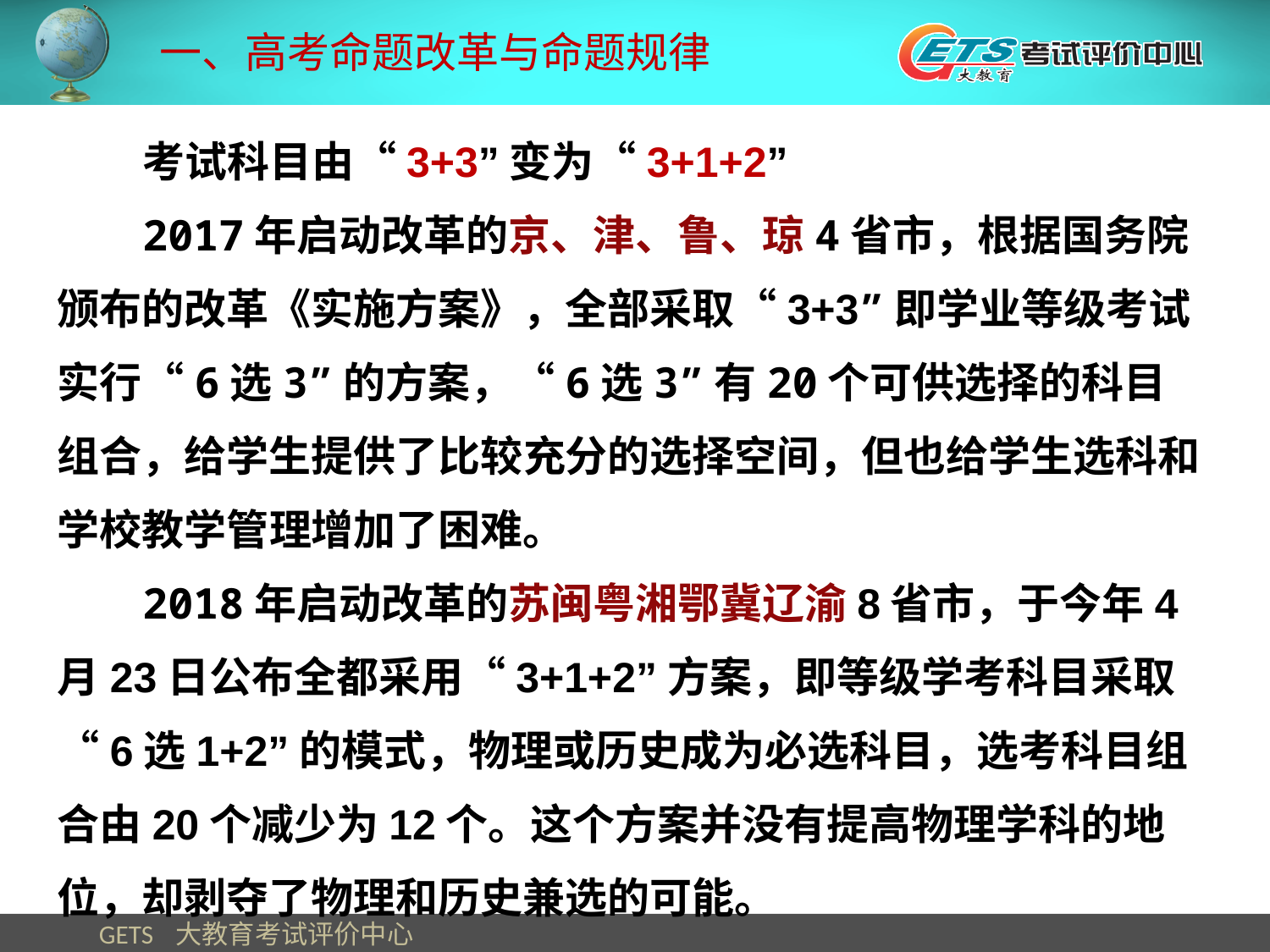

一、高考命题改革与命题规律
考试科目由“3+3”变为“3+1+2”
2017年启动改革的京、津、鲁、琼4省市，根据国务院颁布的改革《实施方案》，全部采取“3+3”即学业等级考试实行“6选3”的方案，“6选3”有20个可供选择的科目组合，给学生提供了比较充分的选择空间，但也给学生选科和学校教学管理增加了困难。
2018年启动改革的苏闽粤湘鄂冀辽渝8省市，于今年4月23日公布全都采用“3+1+2”方案，即等级学考科目采取“6选1+2”的模式，物理或历史成为必选科目，选考科目组合由20个减少为12个。这个方案并没有提高物理学科的地位，却剥夺了物理和历史兼选的可能。